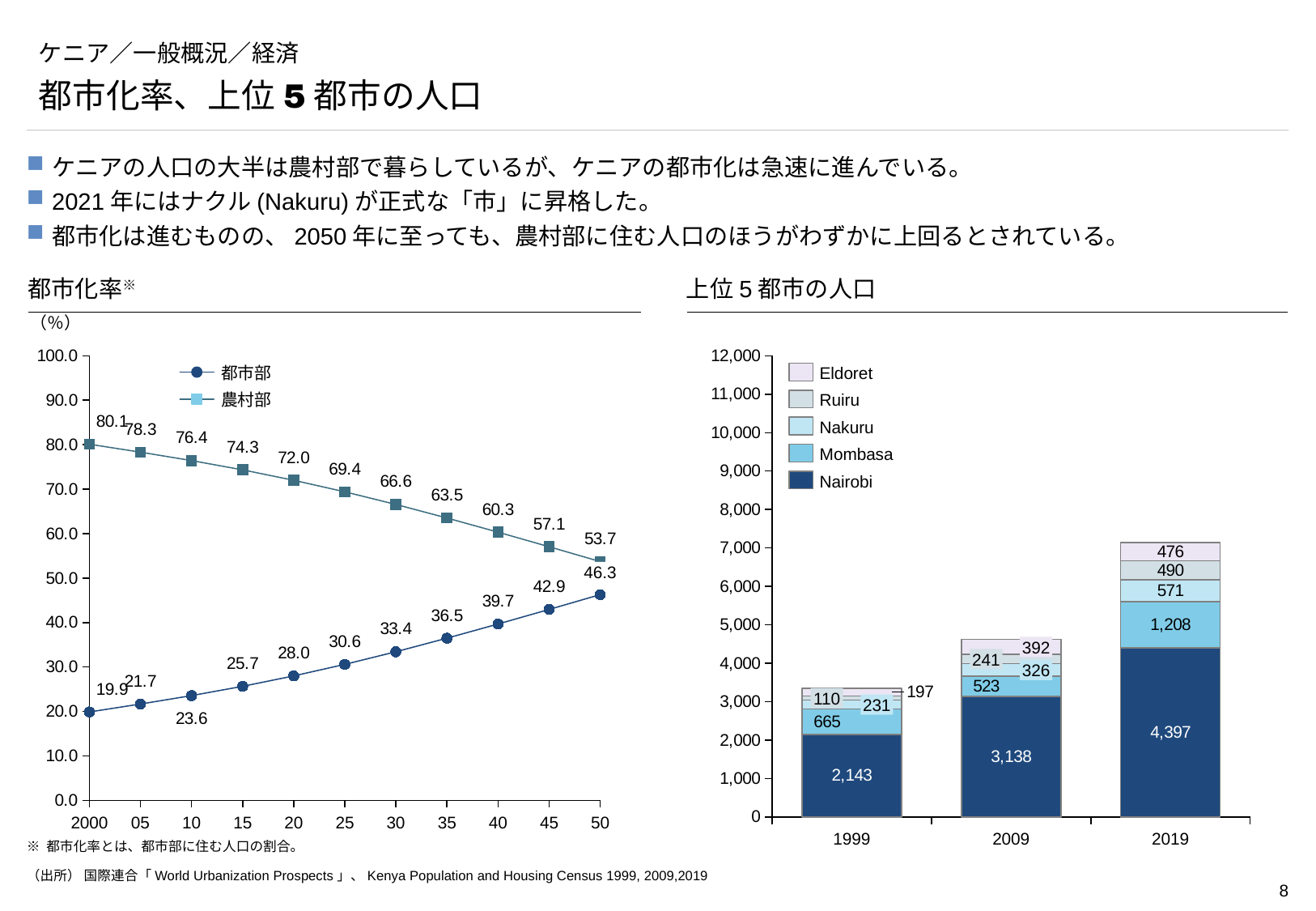

# ケニア／一般概況／経済
都市化率、上位5都市の人口
ケニアの人口の大半は農村部で暮らしているが、ケニアの都市化は急速に進んでいる。
2021年にはナクル(Nakuru)が正式な「市」に昇格した。
都市化は進むものの、2050年に至っても、農村部に住む人口のほうがわずかに上回るとされている。
都市化率※
上位5都市の人口
（％）

### Chart

| Category |  |  |
|---|---|---|

### Chart

| Category |  |  |  |  |  |
|---|---|---|---|---|---|
都市部
Eldoret

農村部
Ruiru

Nakuru

Mombasa

Nairobi

46.3
392
241
326
110
231
2000
05
10
15
20
25
30
35
40
45
50
1999
2009
2019
※ 都市化率とは、都市部に住む人口の割合。
（出所） 国際連合「World Urbanization Prospects」、Kenya Population and Housing Census 1999, 2009,2019